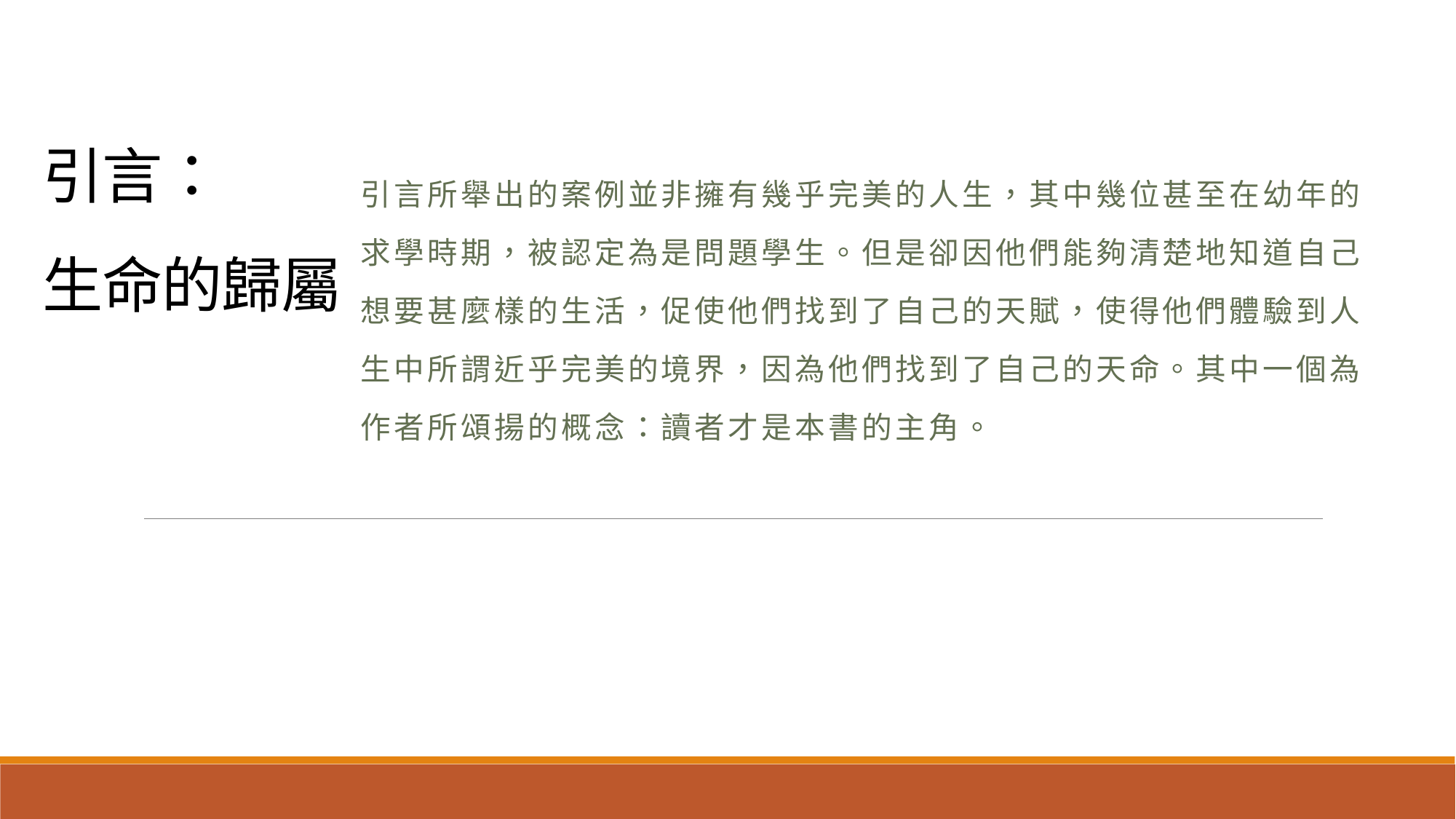

# 引言： 生命的歸屬

引言所舉出的案例並非擁有幾乎完美的人生，其中幾位甚至在幼年的求學時期，被認定為是問題學生。但是卻因他們能夠清楚地知道自己想要甚麼樣的生活，促使他們找到了自己的天賦，使得他們體驗到人生中所謂近乎完美的境界，因為他們找到了自己的天命。其中一個為作者所頌揚的概念：讀者才是本書的主角。